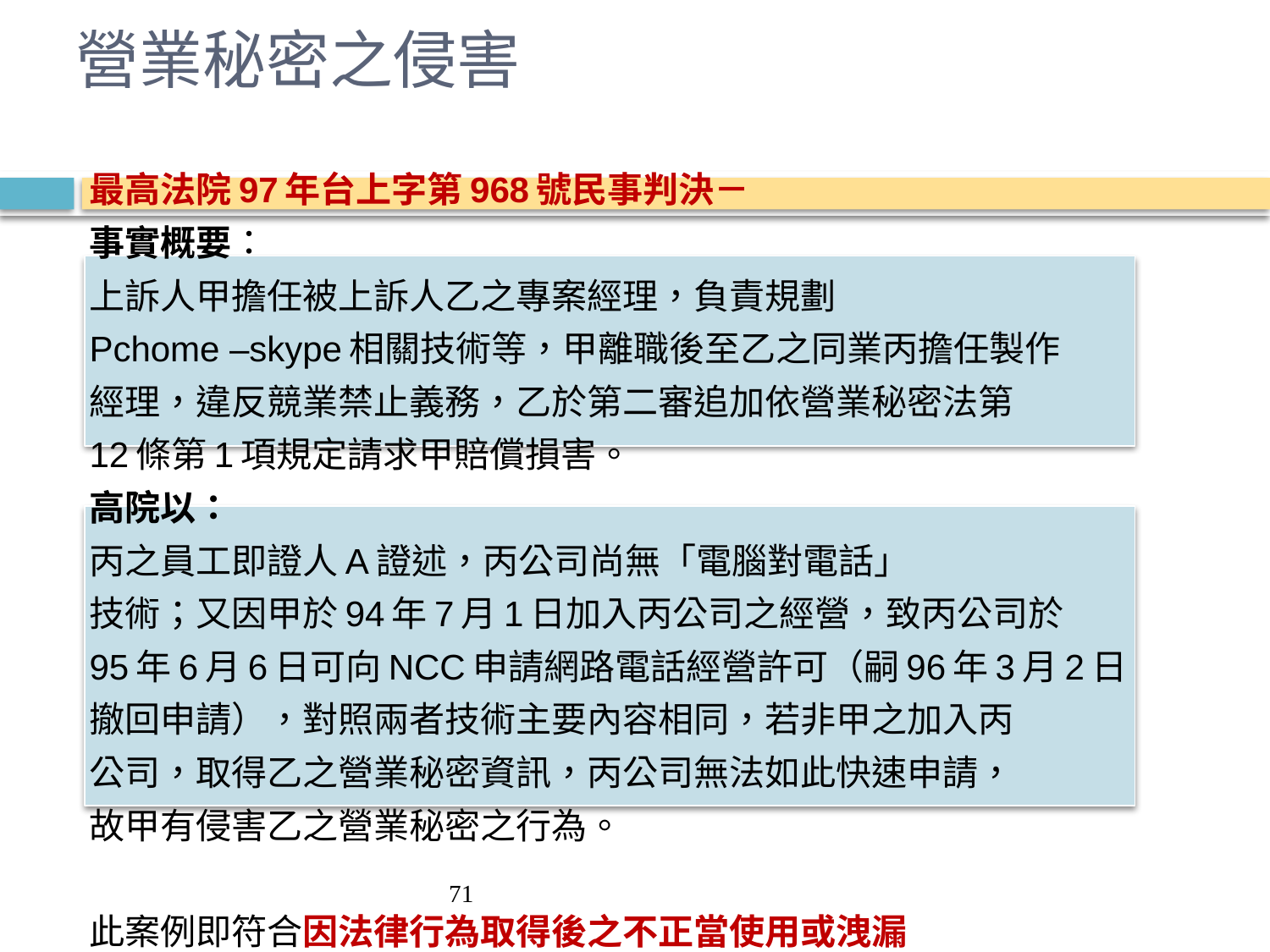

# 營業秘密之侵害
最高法院97年台上字第968號民事判決－
事實概要：
上訴人甲擔任被上訴人乙之專案經理，負責規劃
Pchome –skype相關技術等，甲離職後至乙之同業丙擔任製作
經理，違反競業禁止義務，乙於第二審追加依營業秘密法第
12條第1項規定請求甲賠償損害。
高院以：
丙之員工即證人A證述，丙公司尚無「電腦對電話」
技術；又因甲於94年7月1日加入丙公司之經營，致丙公司於
95年6月6日可向NCC申請網路電話經營許可（嗣96年3月2日
撤回申請），對照兩者技術主要內容相同，若非甲之加入丙
公司，取得乙之營業秘密資訊，丙公司無法如此快速申請，
故甲有侵害乙之營業秘密之行為。

此案例即符合因法律行為取得後之不正當使用或洩漏

71